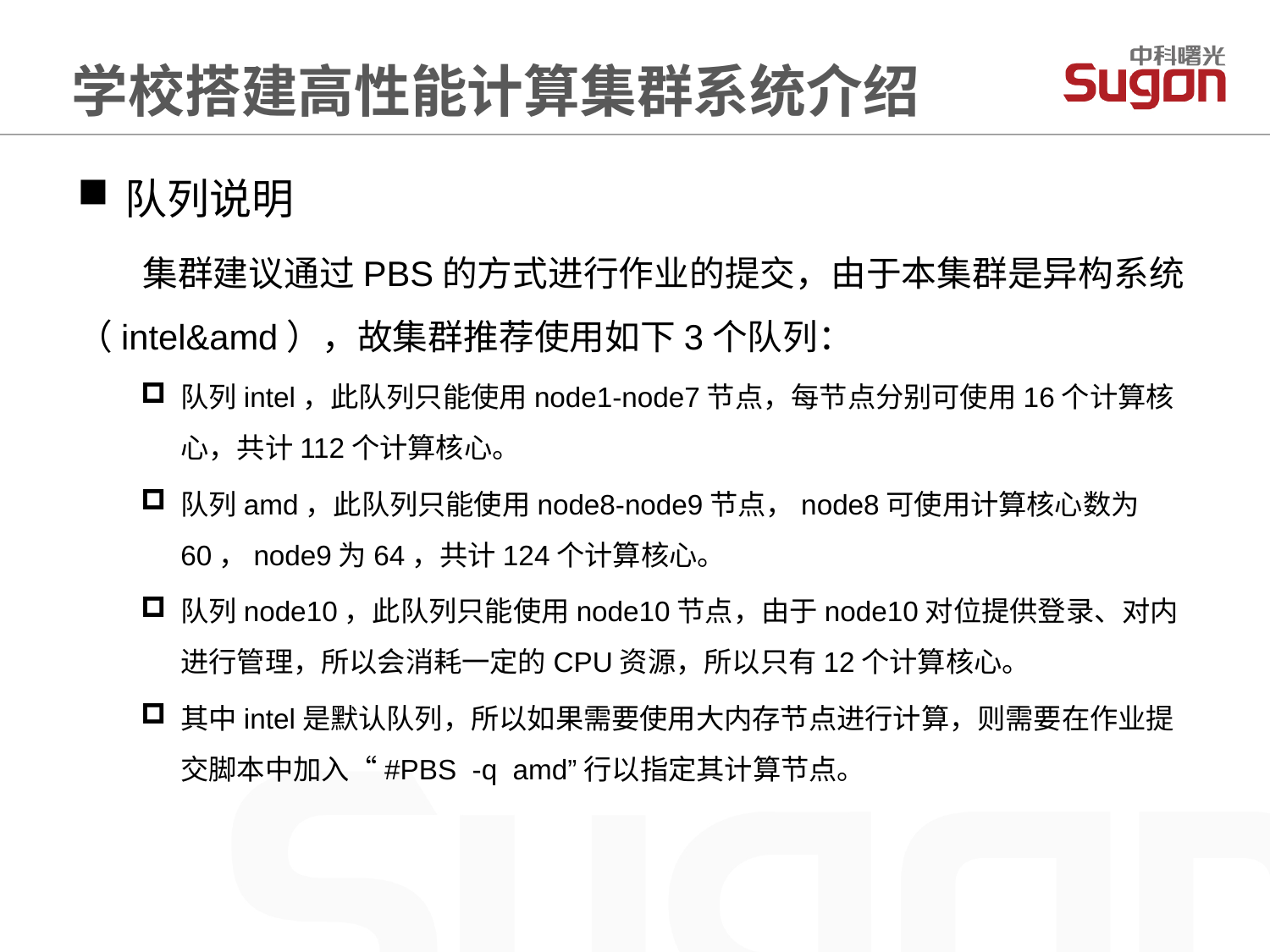

学校搭建高性能计算集群系统介绍

队列说明
        集群建议通过PBS的方式进行作业的提交，由于本集群是异构系统（intel&amd），故集群推荐使用如下3个队列：
队列intel，此队列只能使用node1-node7节点，每节点分别可使用16个计算核心，共计112个计算核心。
队列amd，此队列只能使用node8-node9节点，node8可使用计算核心数为60，node9为64，共计124个计算核心。
队列node10，此队列只能使用node10节点，由于node10对位提供登录、对内进行管理，所以会消耗一定的CPU资源，所以只有12个计算核心。
其中intel是默认队列，所以如果需要使用大内存节点进行计算，则需要在作业提交脚本中加入“#PBS  -q  amd”行以指定其计算节点。